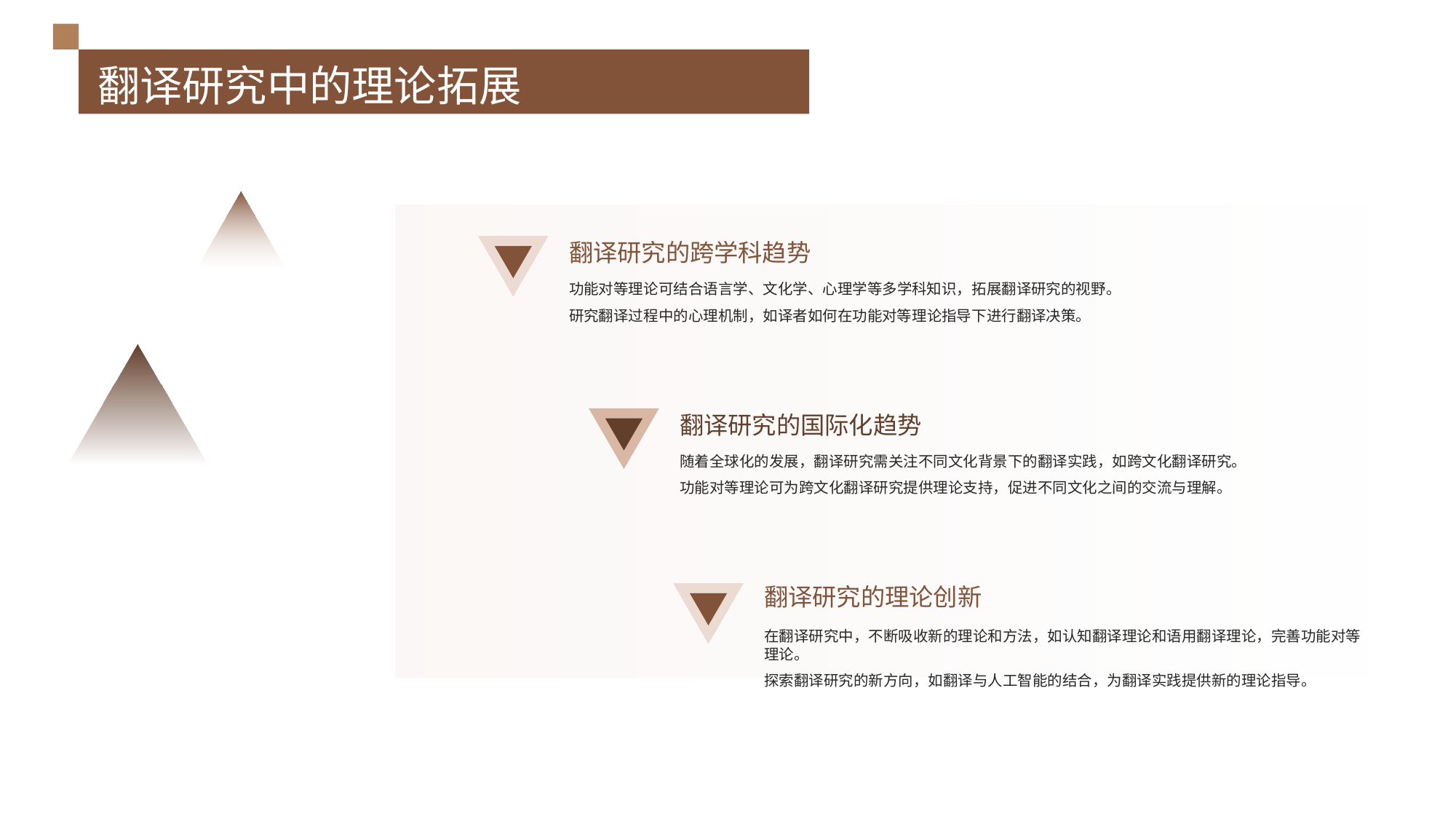

翻译研究中的理论拓展

翻译研究的跨学科趋势

功能对等理论可结合语言学、文化学、心理学等多学科知识，拓展翻译研究的视野。
研究翻译过程中的心理机制，如译者如何在功能对等理论指导下进行翻译决策。

翻译研究的国际化趋势

随着全球化的发展，翻译研究需关注不同文化背景下的翻译实践，如跨文化翻译研究。
功能对等理论可为跨文化翻译研究提供理论支持，促进不同文化之间的交流与理解。
翻译研究的理论创新

在翻译研究中，不断吸收新的理论和方法，如认知翻译理论和语用翻译理论，完善功能对等理论。
探索翻译研究的新方向，如翻译与人工智能的结合，为翻译实践提供新的理论指导。